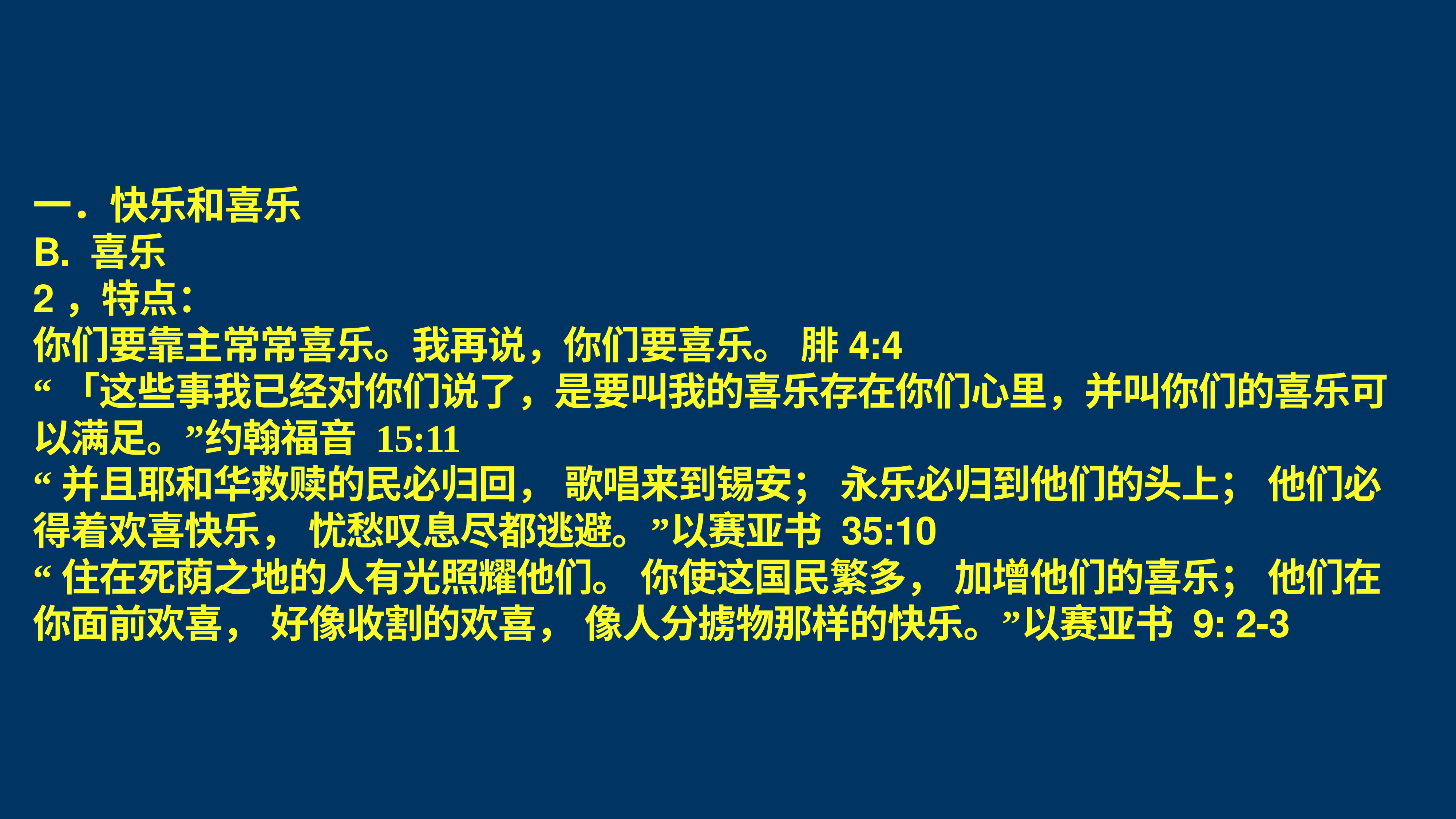

# 一．快乐和喜乐
B. 喜乐
2，特点：
你们要靠主常常喜乐。我再说，你们要喜乐。 腓4:4
“「这些事我已经对你们说了，是要叫我的喜乐存在你们心里，并叫你们的喜乐可以满足。”约翰福音 15:11
“并且耶和华救赎的民必归回， 歌唱来到锡安； 永乐必归到他们的头上； 他们必得着欢喜快乐， 忧愁叹息尽都逃避。”以赛亚书 35:10
“住在死荫之地的人有光照耀他们。 你使这国民繁多， 加增他们的喜乐； 他们在你面前欢喜， 好像收割的欢喜， 像人分掳物那样的快乐。”以赛亚书 9: 2-3